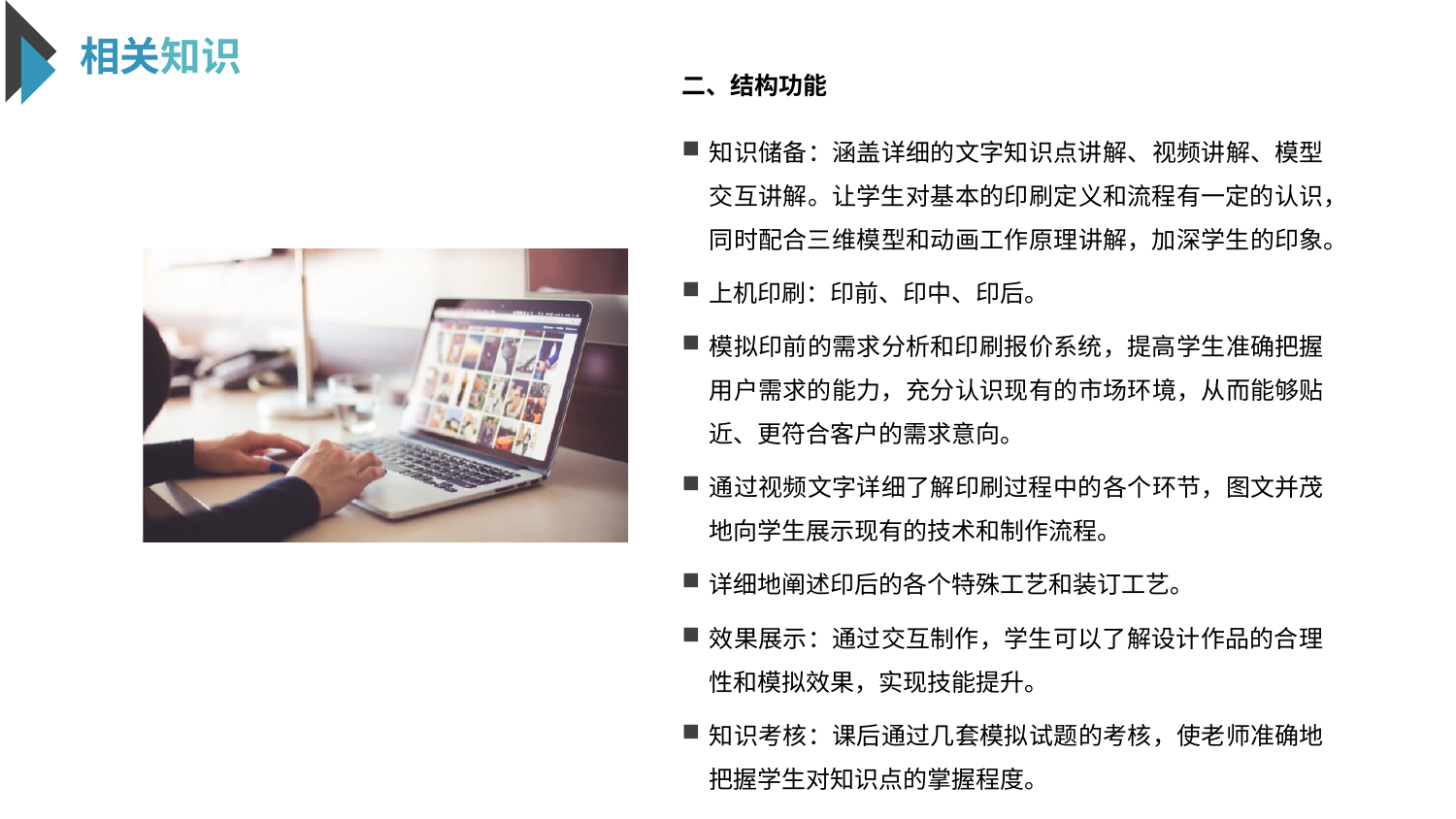

相关知识

二、结构功能
知识储备：涵盖详细的文字知识点讲解、视频讲解、模型交互讲解。让学生对基本的印刷定义和流程有一定的认识，同时配合三维模型和动画工作原理讲解，加深学生的印象。
上机印刷：印前、印中、印后。
模拟印前的需求分析和印刷报价系统，提高学生准确把握用户需求的能力，充分认识现有的市场环境，从而能够贴近、更符合客户的需求意向。
通过视频文字详细了解印刷过程中的各个环节，图文并茂地向学生展示现有的技术和制作流程。
详细地阐述印后的各个特殊工艺和装订工艺。
效果展示：通过交互制作，学生可以了解设计作品的合理性和模拟效果，实现技能提升。
知识考核：课后通过几套模拟试题的考核，使老师准确地把握学生对知识点的掌握程度。